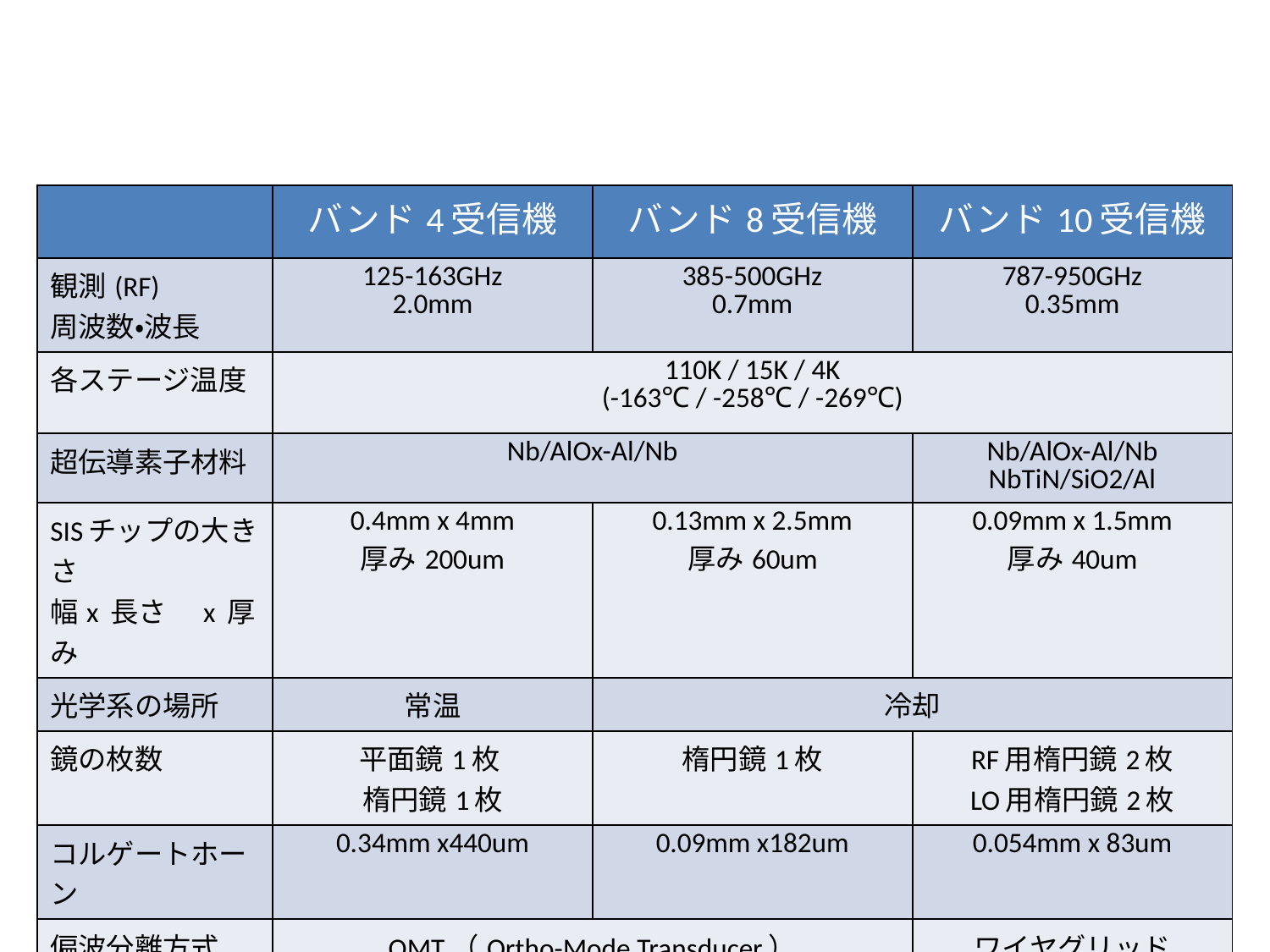

#
|  | バンド4受信機 | バンド8受信機 | バンド10受信機 |
| --- | --- | --- | --- |
| 観測(RF) 周波数・波長 | 125-163GHz 2.0mm | 385-500GHz 0.7mm | 787-950GHz 0.35mm |
| 各ステージ温度 | 110K / 15K / 4K (-163℃ / -258℃ / -269℃) |  |  |
| 超伝導素子材料 | Nb/AlOx-Al/Nb |  | Nb/AlOx-Al/Nb NbTiN/SiO2/Al |
| SISチップの大きさ 幅x 長さ　x 厚み | 0.4mm x 4mm 厚み200um | 0.13mm x 2.5mm 厚み60um | 0.09mm x 1.5mm 厚み40um |
| 光学系の場所 | 常温 | 冷却 |  |
| 鏡の枚数 | 平面鏡1枚 楕円鏡1枚 | 楕円鏡1枚 | RF用楕円鏡2枚 LO用楕円鏡2枚 |
| コルゲートホーン | 0.34mm x440um | 0.09mm x182um | 0.054mm x 83um |
| 偏波分離方式 | OMT（Ortho-Mode Transducer） |  | ワイヤグリッド |
| 中間(IF) 周波数　 x 出力数 | 4-8GHz　 x 4本 |  | 4-12GHｚ x 2本 |